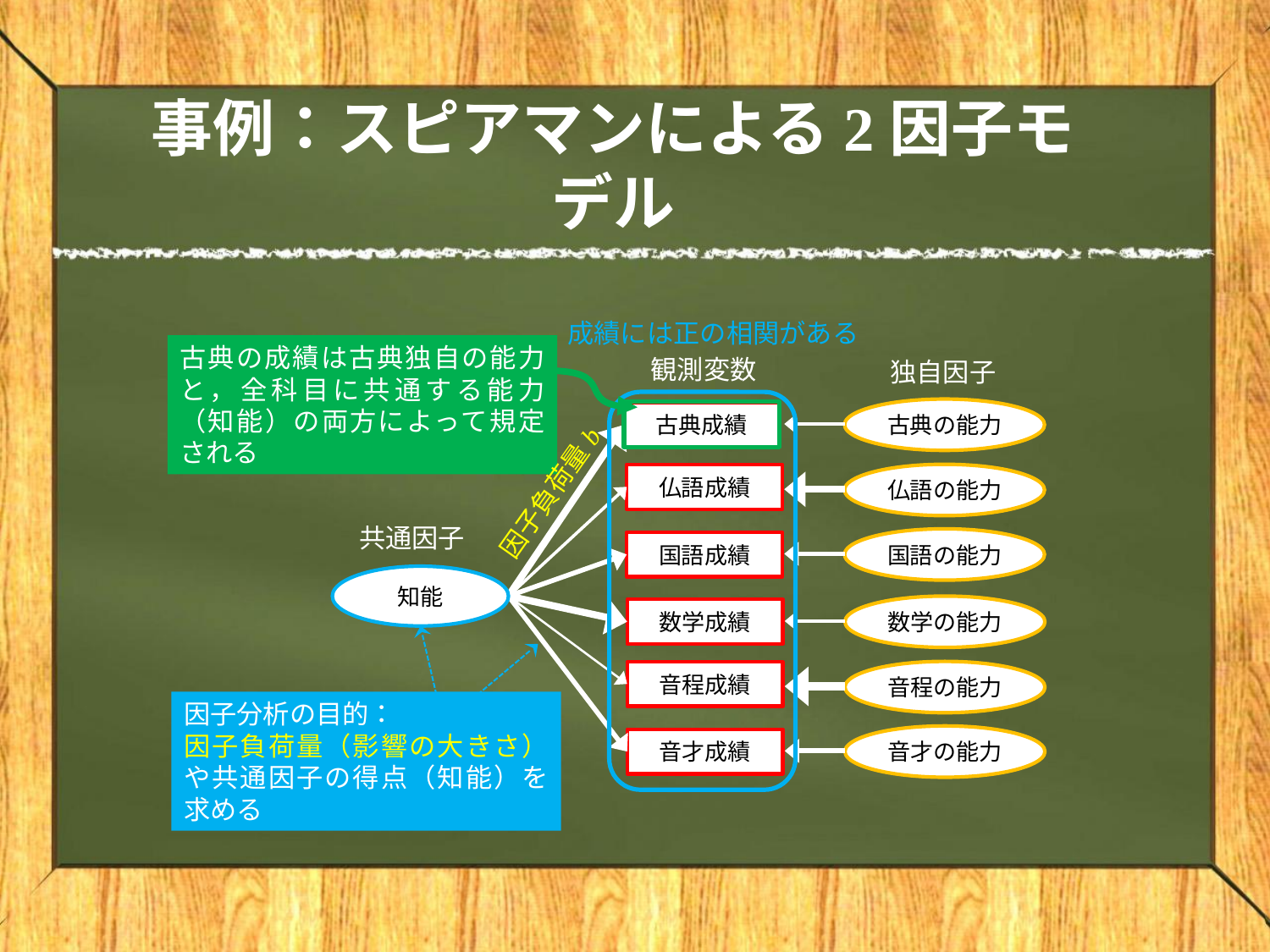

# 事例：スピアマンによる2因子モデル
成績には正の相関がある
古典の成績は古典独自の能力と，全科目に共通する能力（知能）の両方によって規定される
観測変数
独自因子

古典の能力

古典成績
仏語の能力
仏語成績
因子負荷量b
共通因子
国語の能力
国語成績
知能
数学の能力
数学成績
音程の能力
音程成績
因子分析の目的：
因子負荷量（影響の大きさ）や共通因子の得点（知能）を求める
音才の能力
音才成績